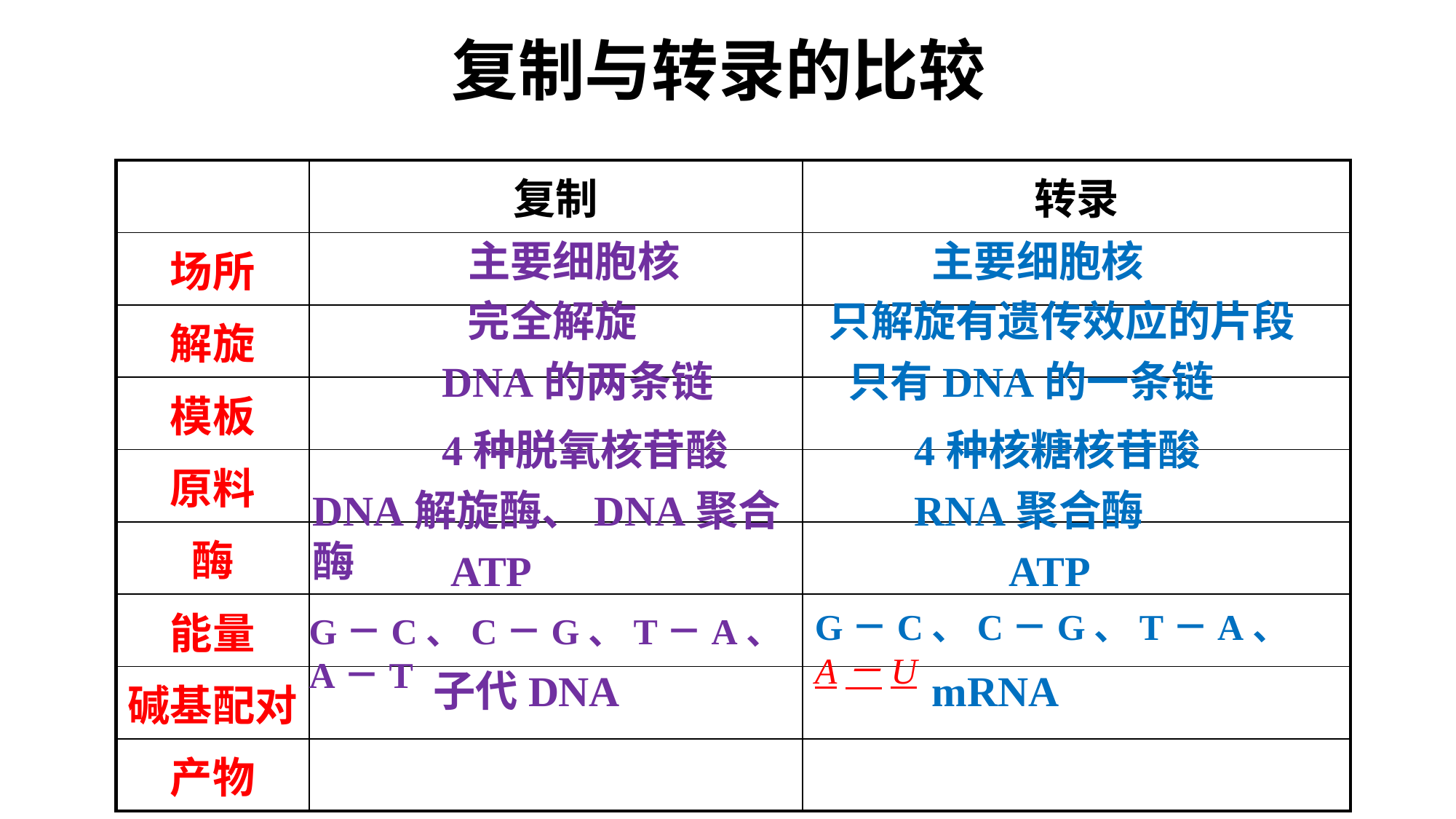

# 复制与转录的比较
|  | 复制 | 转录 |
| --- | --- | --- |
| 场所 |  |  |
| 解旋 |  |  |
| 模板 |  |  |
| 原料 |  |  |
| 酶 |  |  |
| 能量 |  |  |
| 碱基配对 |  |  |
| 产物 |  |  |
主要细胞核
主要细胞核
完全解旋
只解旋有遗传效应的片段
只有DNA的一条链
DNA的两条链
4种核糖核苷酸
4种脱氧核苷酸
DNA解旋酶、DNA聚合酶
RNA聚合酶
ATP
ATP
G－C、C－G、T－A、A－U
G－C、C－G、T－A、 A－T
子代DNA
mRNA